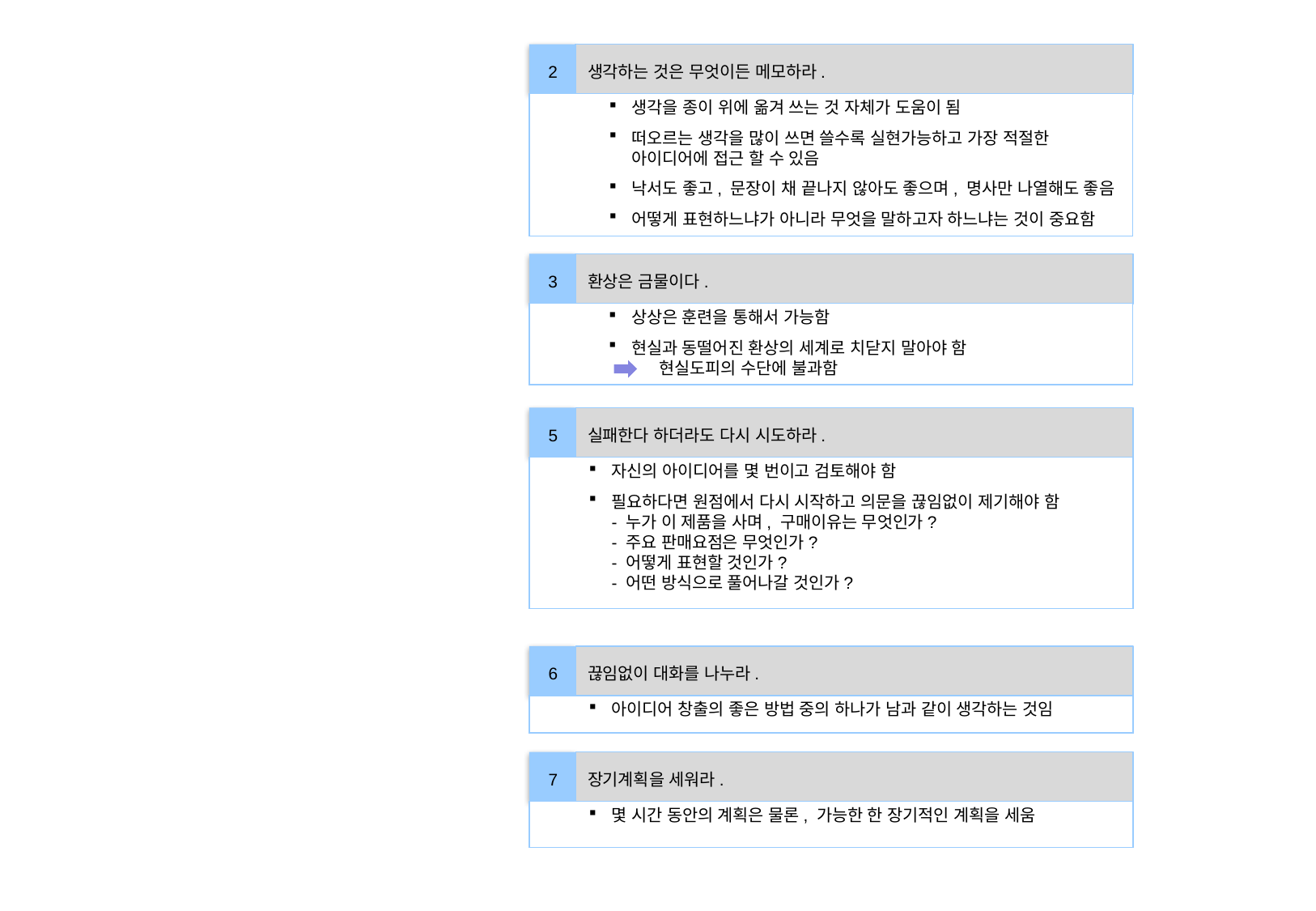

2
생각하는 것은 무엇이든 메모하라.
생각을 종이 위에 옮겨 쓰는 것 자체가 도움이 됨
떠오르는 생각을 많이 쓰면 쓸수록 실현가능하고 가장 적절한
아이디어에 접근 할 수 있음
낙서도 좋고, 문장이 채 끝나지 않아도 좋으며, 명사만 나열해도 좋음
어떻게 표현하느냐가 아니라 무엇을 말하고자 하느냐는 것이 중요함

3
환상은 금물이다.
상상은 훈련을 통해서 가능함
현실과 동떨어진 환상의 세계로 치닫지 말아야 함
      현실도피의 수단에 불과함

5
실패한다 하더라도 다시 시도하라.
자신의 아이디어를 몇 번이고 검토해야 함
필요하다면 원점에서 다시 시작하고 의문을 끊임없이 제기해야 함
- 누가 이 제품을 사며, 구매이유는 무엇인가?
- 주요 판매요점은 무엇인가?
- 어떻게 표현할 것인가?
- 어떤 방식으로 풀어나갈 것인가?

6
끊임없이 대화를 나누라.
아이디어 창출의 좋은 방법 중의 하나가 남과 같이 생각하는 것임

7
장기계획을 세워라.
몇 시간 동안의 계획은 물론, 가능한 한 장기적인 계획을 세움